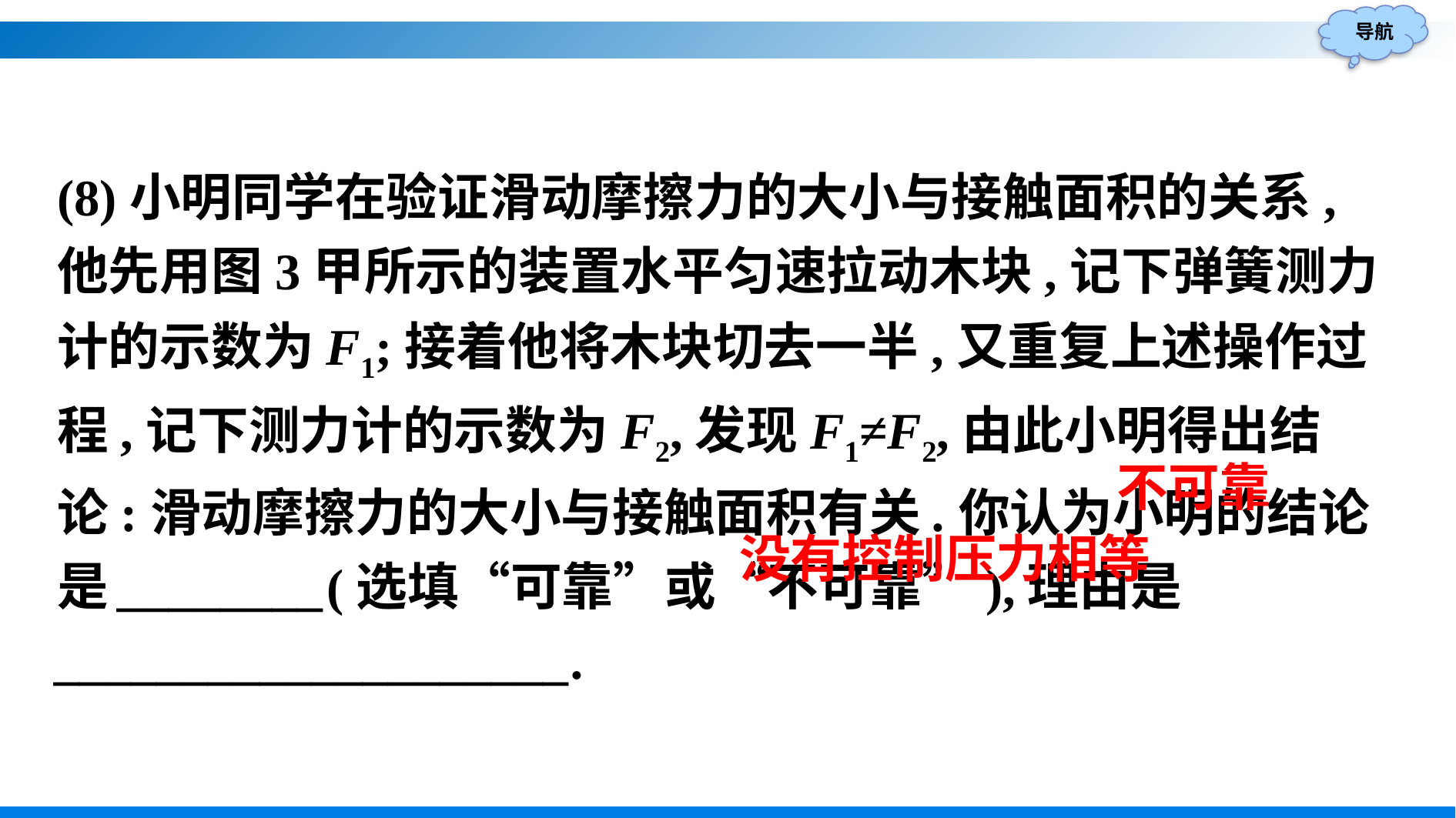

(8)小明同学在验证滑动摩擦力的大小与接触面积的关系,他先用图3甲所示的装置水平匀速拉动木块,记下弹簧测力计的示数为F1;接着他将木块切去一半,又重复上述操作过程,记下测力计的示数为F2,发现F1≠F2,由此小明得出结论:滑动摩擦力的大小与接触面积有关.你认为小明的结论是________(选填“可靠”或“不可靠”),理由是____________________.
不可靠
没有控制压力相等